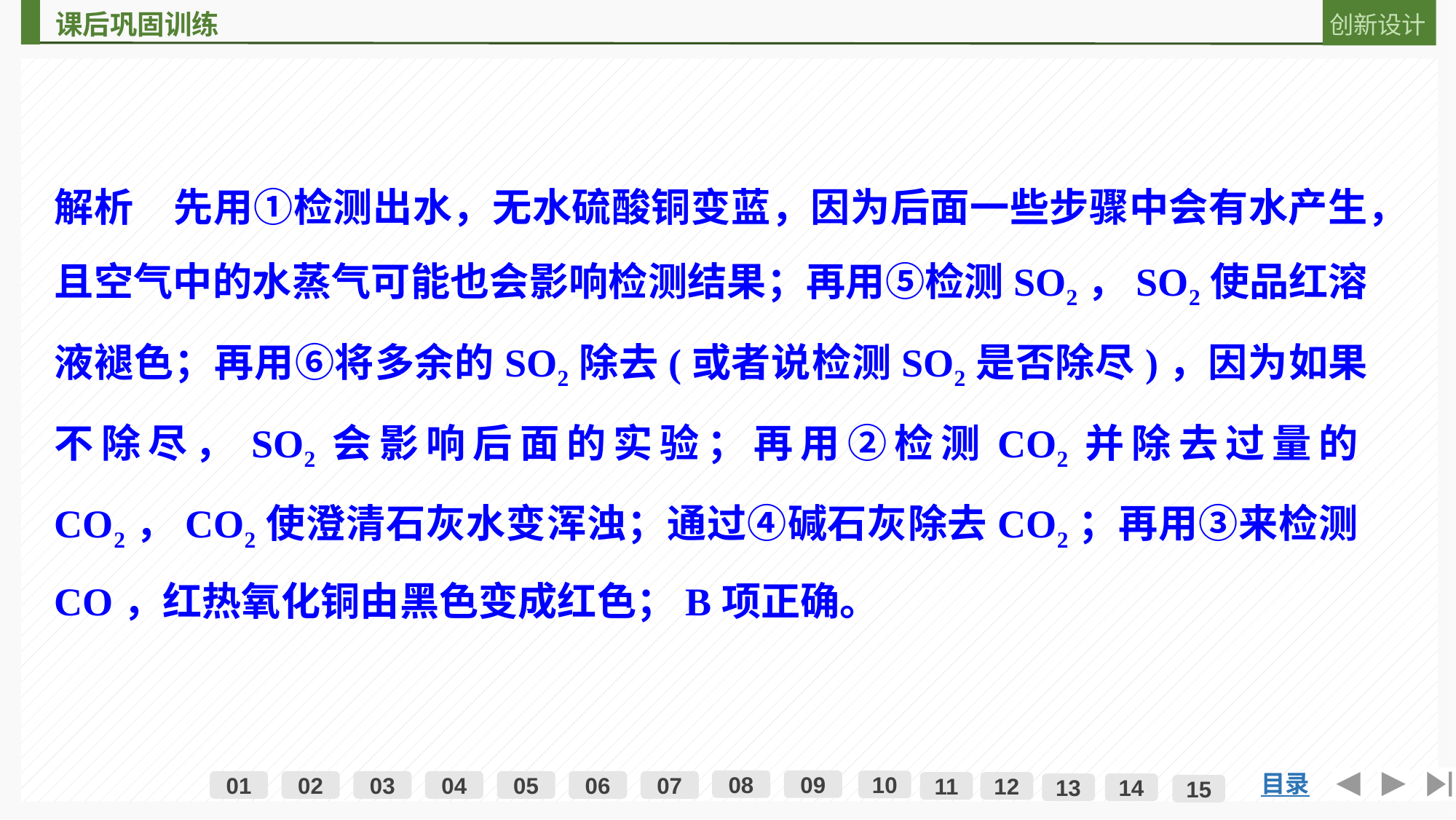

解析　先用①检测出水，无水硫酸铜变蓝，因为后面一些步骤中会有水产生，且空气中的水蒸气可能也会影响检测结果；再用⑤检测SO2，SO2使品红溶液褪色；再用⑥将多余的SO2除去(或者说检测SO2是否除尽)，因为如果不除尽，SO2会影响后面的实验；再用②检测CO2并除去过量的CO2，CO2使澄清石灰水变浑浊；通过④碱石灰除去CO2；再用③来检测CO，红热氧化铜由黑色变成红色；B项正确。